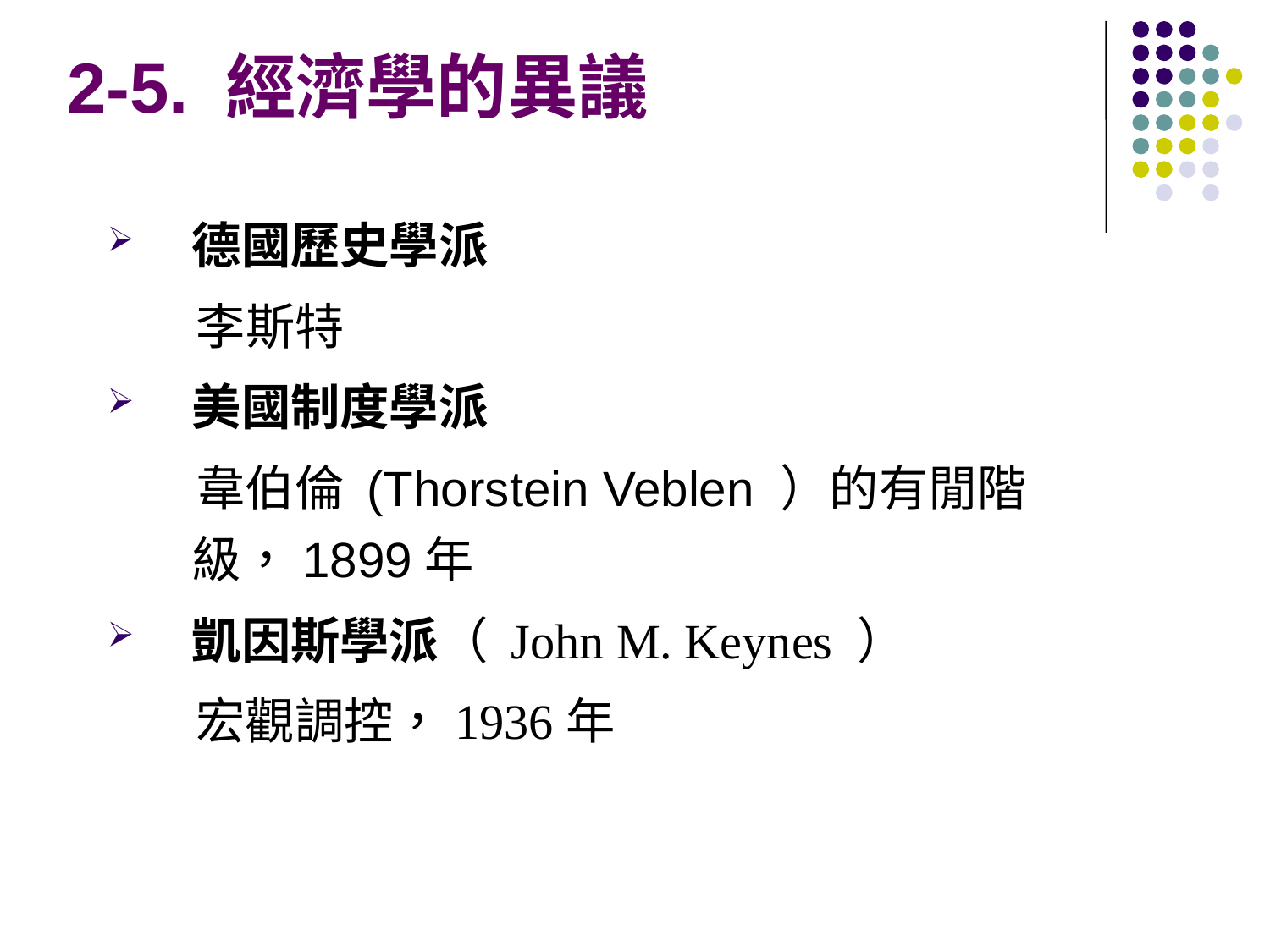

2-5. 經濟學的異議
德國歷史學派
       李斯特
美國制度學派
       韋伯倫 (Thorstein Veblen ）的有閒階級，1899年
凱因斯學派（ John M. Keynes ）
       宏觀調控，1936年